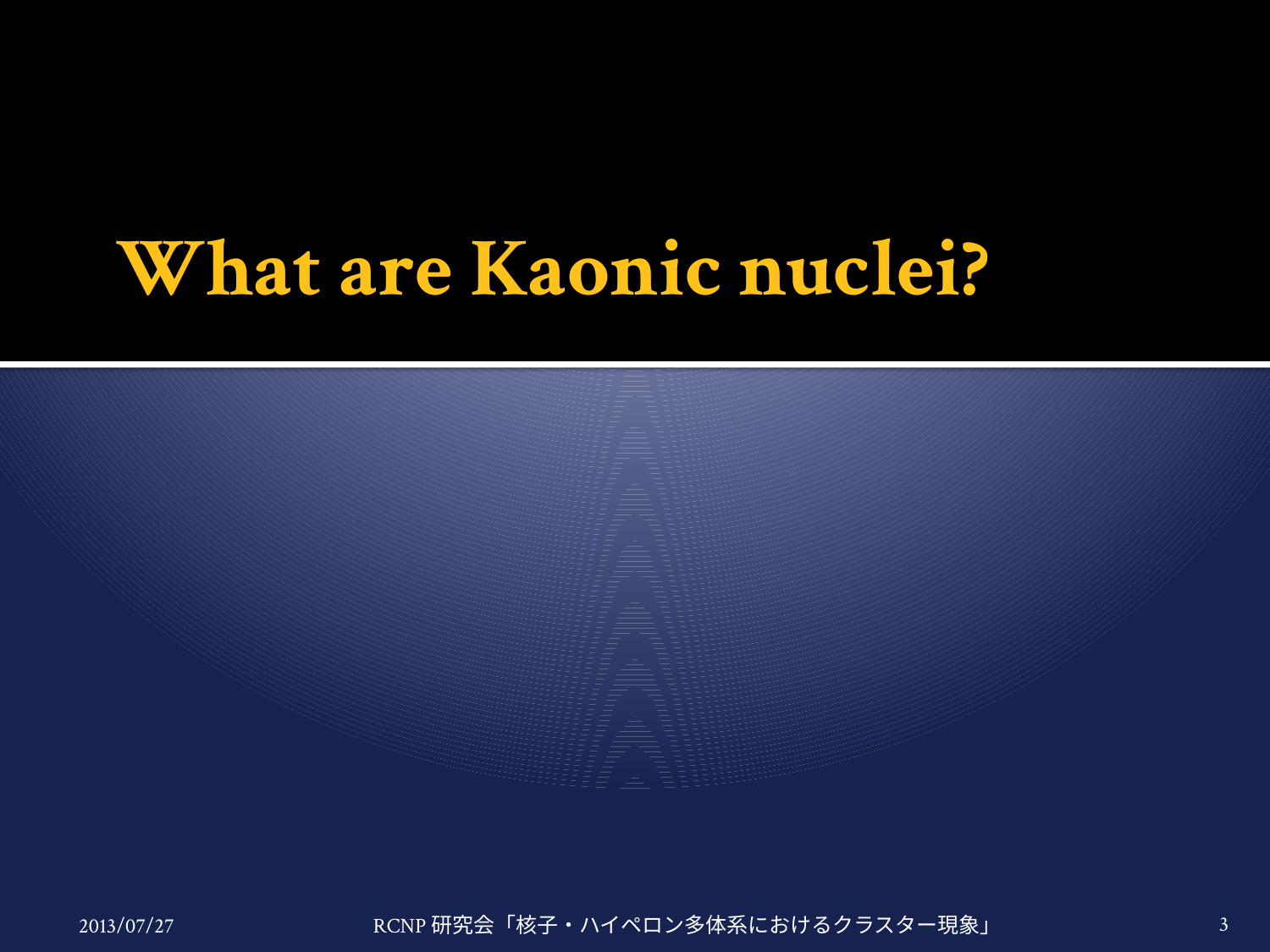

# What are Kaonic nuclei?
2013/07/27
RCNP研究会「核子・ハイペロン多体系におけるクラスター現象」
3